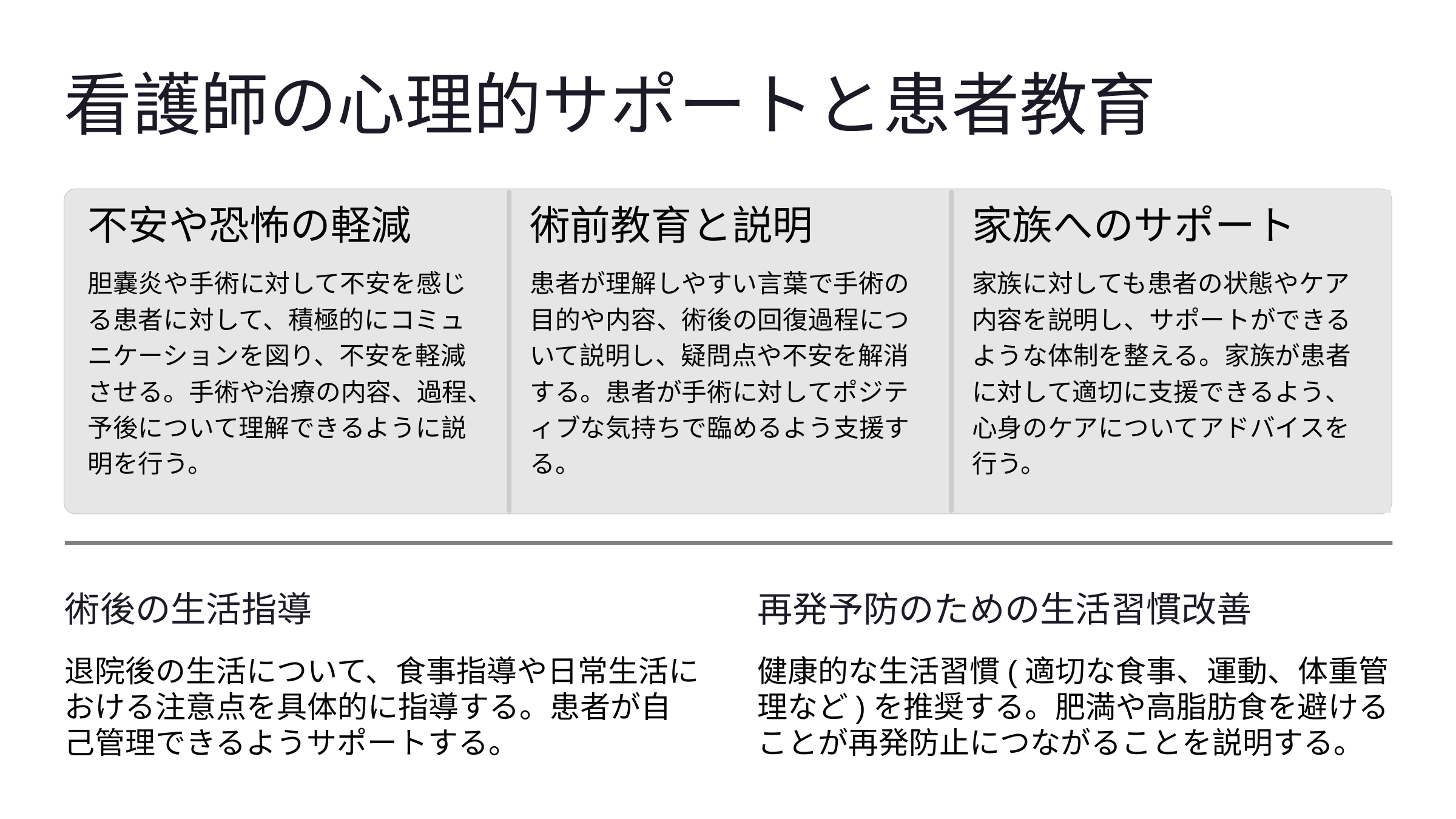

看護師の心理的サポートと患者教育

不安や恐怖の軽減
術前教育と説明
家族へのサポート
胆嚢炎や手術に対して不安を感じる患者に対して、積極的にコミュニケーションを図り、不安を軽減させる。手術や治療の内容、過程、予後について理解できるように説明を行う。
患者が理解しやすい言葉で手術の目的や内容、術後の回復過程について説明し、疑問点や不安を解消する。患者が手術に対してポジティブな気持ちで臨めるよう支援する。
家族に対しても患者の状態やケア内容を説明し、サポートができるような体制を整える。家族が患者に対して適切に支援できるよう、心身のケアについてアドバイスを行う。

術後の生活指導
再発予防のための生活習慣改善
退院後の生活について、食事指導や日常生活における注意点を具体的に指導する。患者が自己管理できるようサポートする。
健康的な生活習慣(適切な食事、運動、体重管理など)を推奨する。肥満や高脂肪食を避けることが再発防止につながることを説明する。